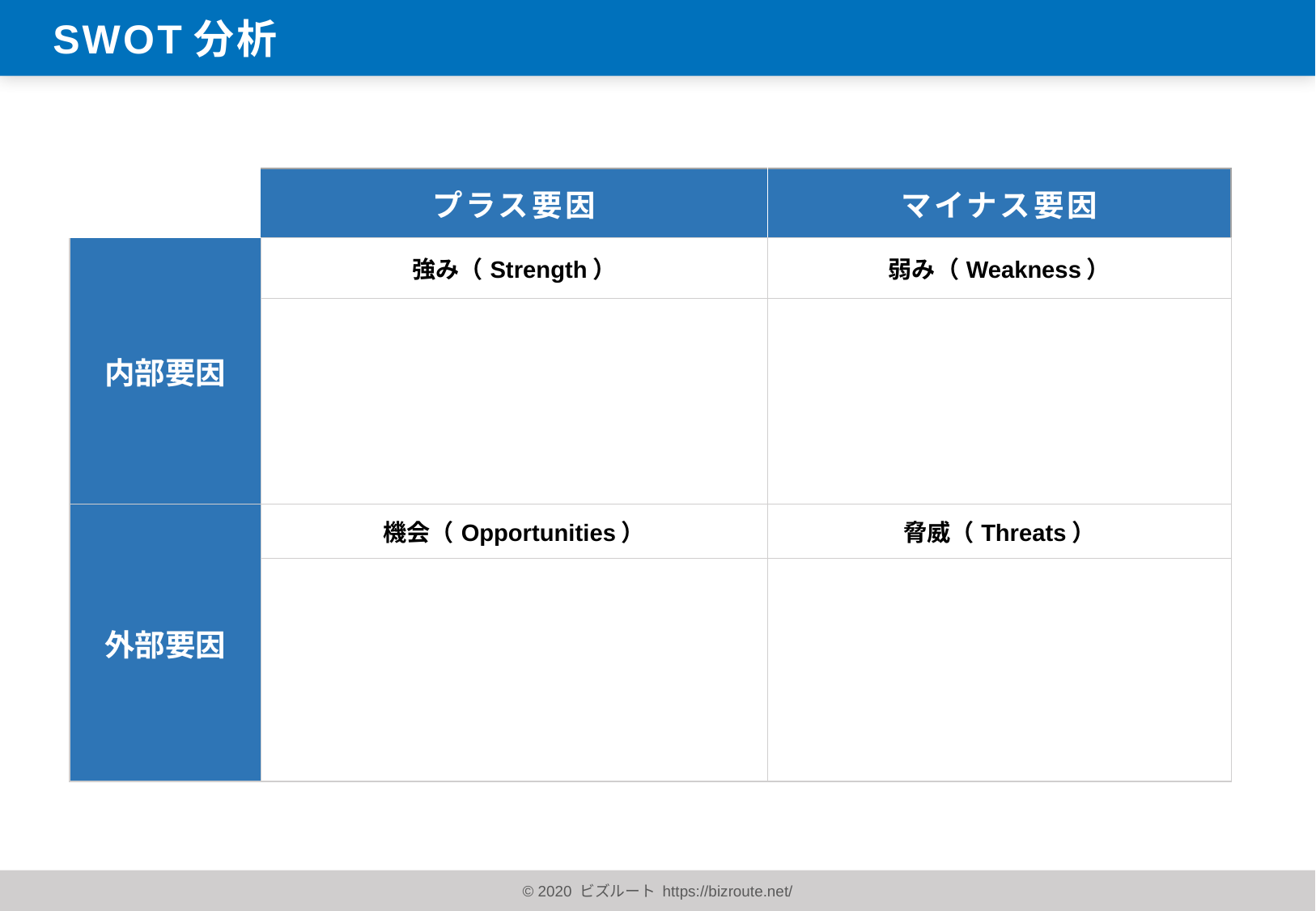

SWOT分析
|  | プラス要因 | マイナス要因 |
| --- | --- | --- |
| 内部要因 | 強み（Strength） | 弱み（Weakness） |
| 内部要因 |  |  |
| 外部要因 | 機会（Opportunities） | 脅威（Threats） |
| 外部要因 |  |  |

© 2020 ビズルート https://bizroute.net/